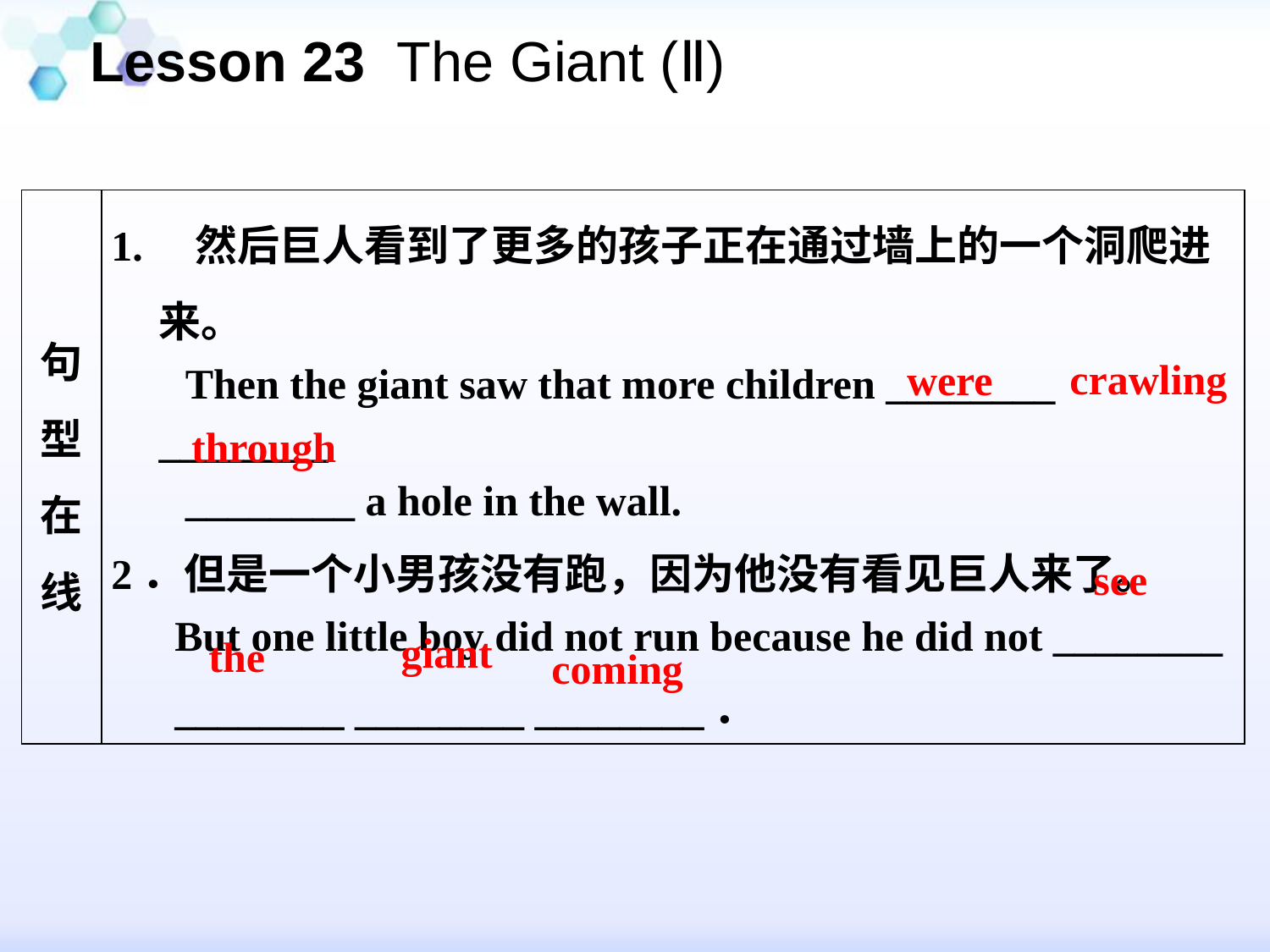

Lesson 23  The Giant (Ⅱ)
#
| 句 型 在 线 | 1. 然后巨人看到了更多的孩子正在通过墙上的一个洞爬进来。 Then the giant saw that more children \_\_\_\_\_\_\_\_ \_\_\_\_\_\_\_\_ \_\_\_\_\_\_\_\_ a hole in the wall. 2．但是一个小男孩没有跑，因为他没有看见巨人来了。 But one little boy did not run because he did not \_\_\_\_\_\_\_\_ \_\_\_\_\_\_\_\_ \_\_\_\_\_\_\_\_ \_\_\_\_\_\_\_\_． |
| --- | --- |
crawling
were
through
 see
 giant
 the
 coming